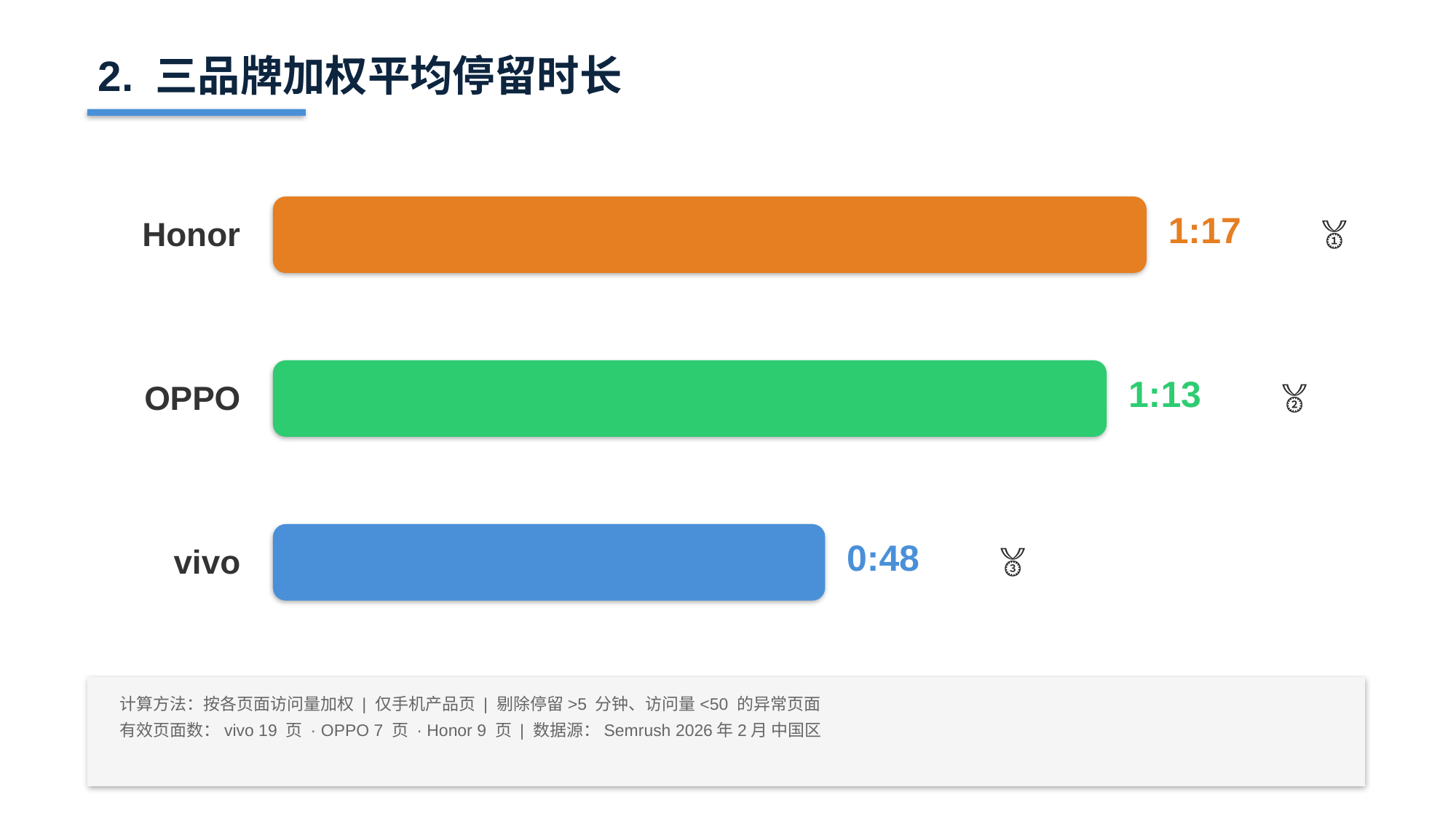

2. 三品牌加权平均停留时长

1:17
Honor
🥇

1:13
OPPO
🥈

0:48
vivo
🥉

计算方法：按各页面访问量加权 | 仅手机产品页 | 剔除停留>5 分钟、访问量<50 的异常页面
有效页面数：vivo 19 页 · OPPO 7 页 · Honor 9 页 | 数据源：Semrush 2026年2月 中国区